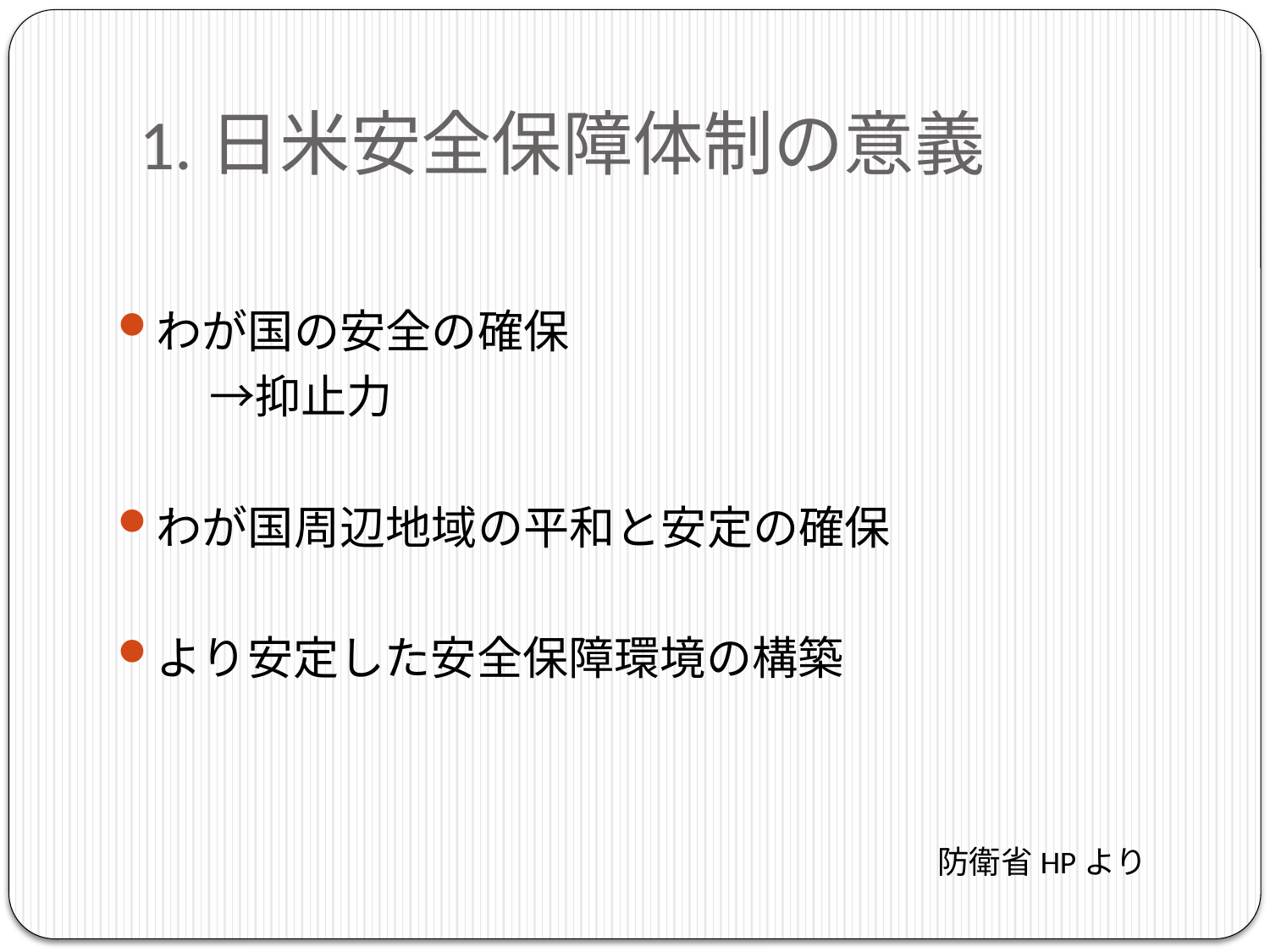

# 1.日米安全保障体制の意義
わが国の安全の確保
　　→抑止力

わが国周辺地域の平和と安定の確保

より安定した安全保障環境の構築

防衛省HPより